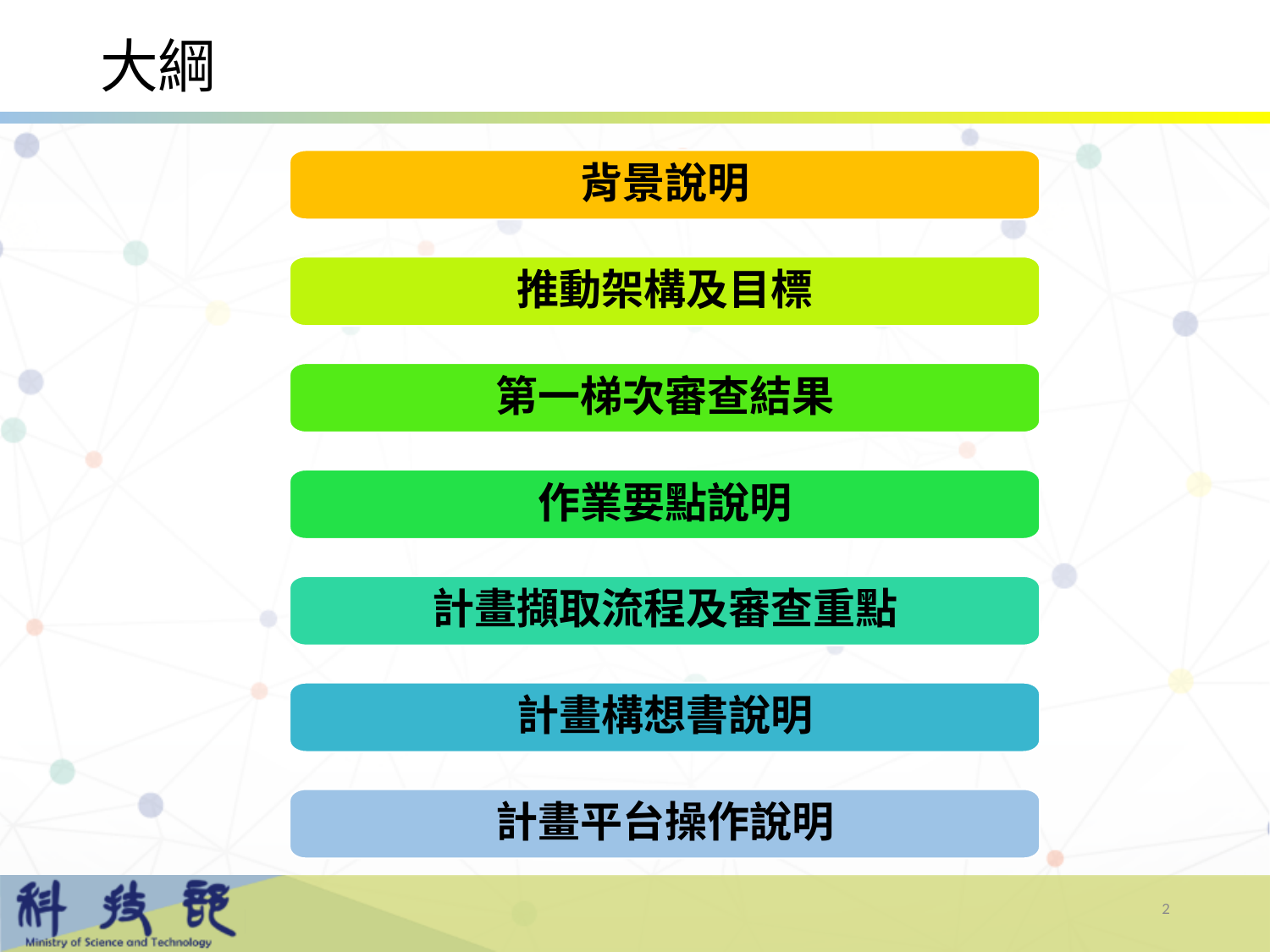

# 大綱
背景說明
推動架構及目標
第一梯次審查結果
作業要點說明
計畫擷取流程及審查重點
計畫構想書說明
計畫平台操作說明
2